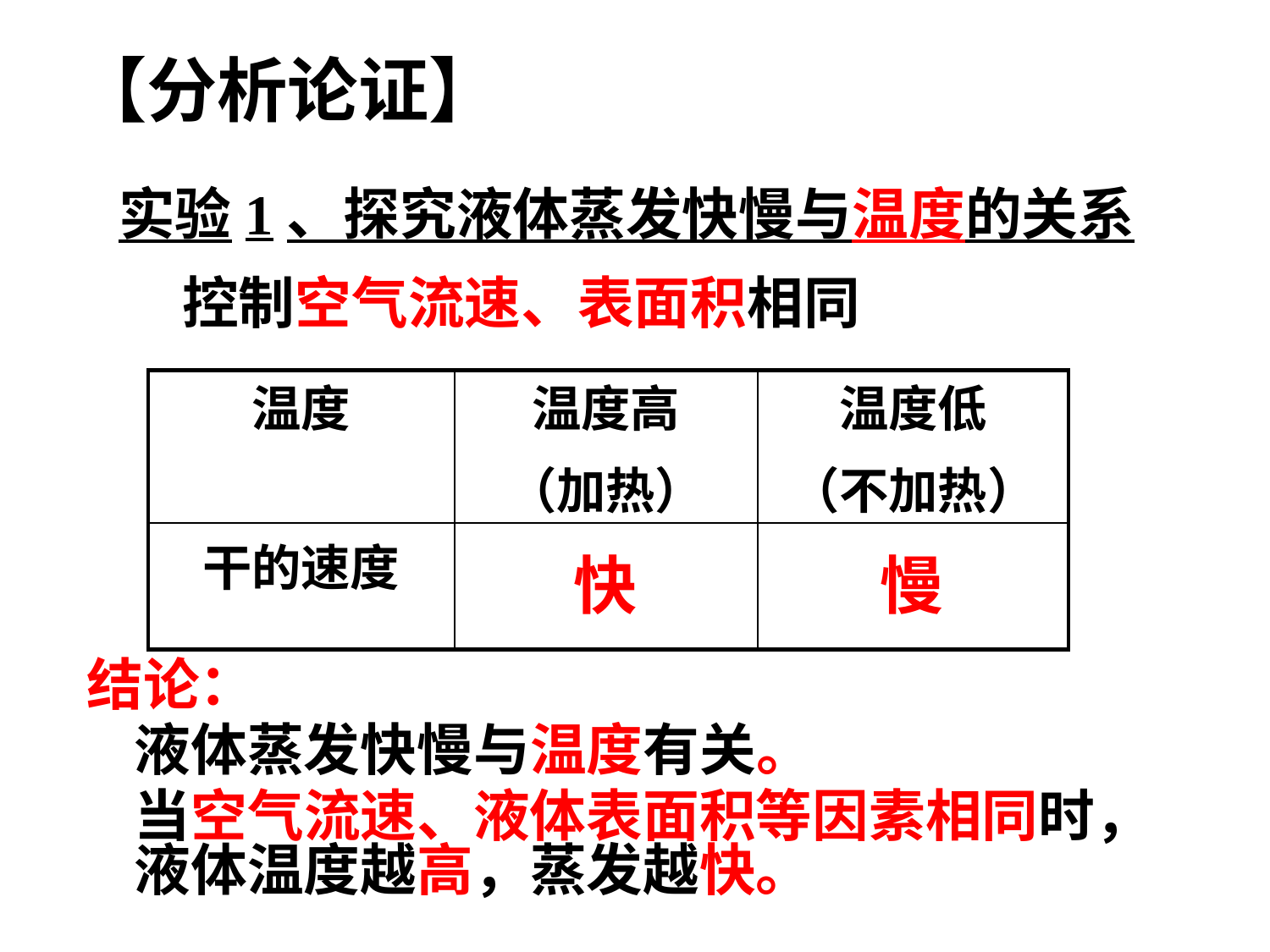

# 【分析论证】
实验1、探究液体蒸发快慢与温度的关系
控制空气流速、表面积相同
| 温度 | 温度高 （加热） | 温度低 （不加热） |
| --- | --- | --- |
| 干的速度 |  |  |
快
慢
结论：
液体蒸发快慢与温度有关。
当空气流速、液体表面积等因素相同时，液体温度越高，蒸发越快。